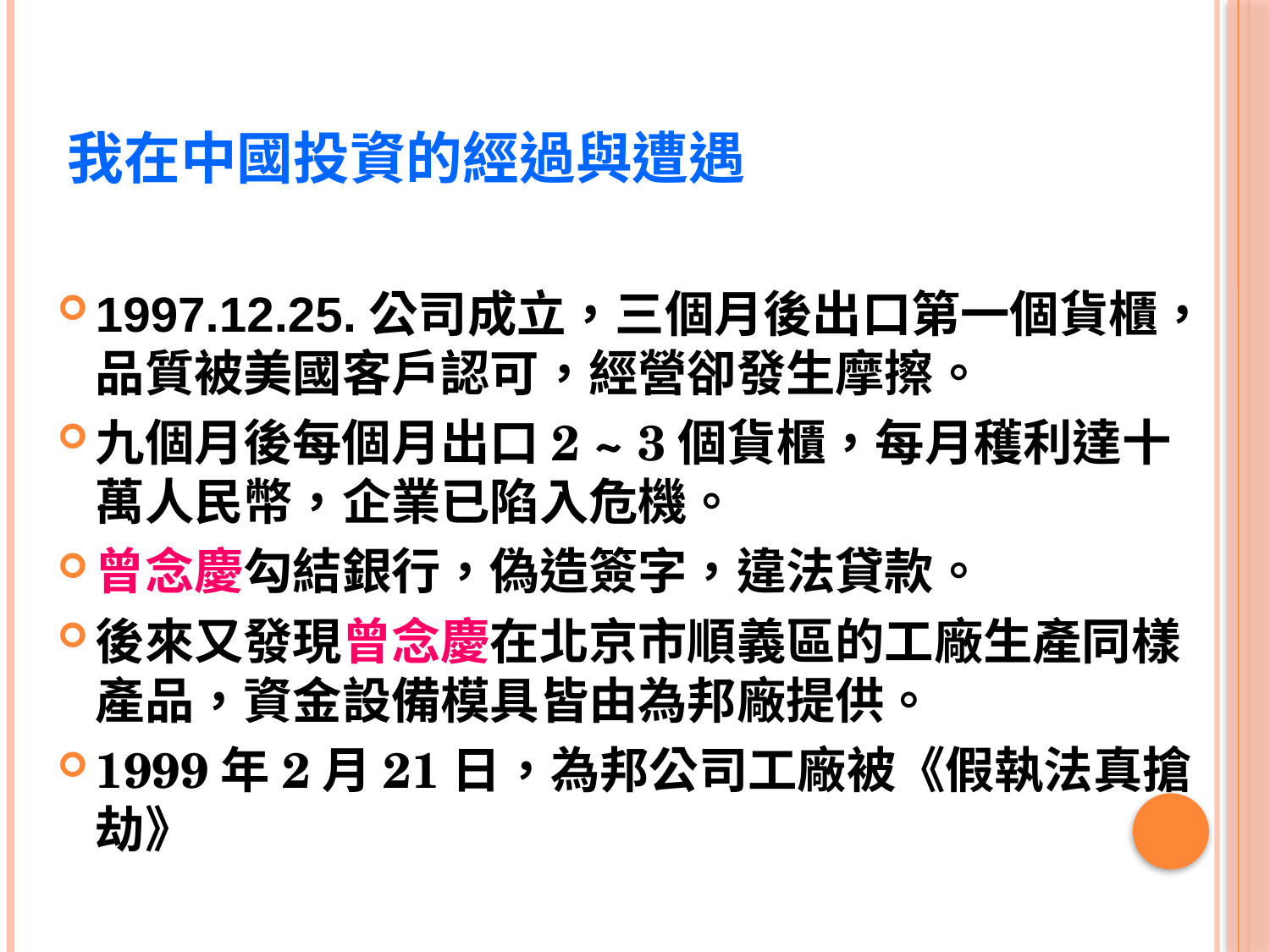

# 我在中國投資的經過與遭遇
1997.12.25.公司成立，三個月後出口第一個貨櫃，品質被美國客戶認可，經營卻發生摩擦。
九個月後每個月出口2 ~ 3個貨櫃，每月穫利達十萬人民幣，企業已陷入危機。
曾念慶勾結銀行，偽造簽字，違法貸款。
後來又發現曾念慶在北京市順義區的工廠生產同樣產品，資金設備模具皆由為邦廠提供。
1999年2月21日，為邦公司工廠被《假執法真搶劫》